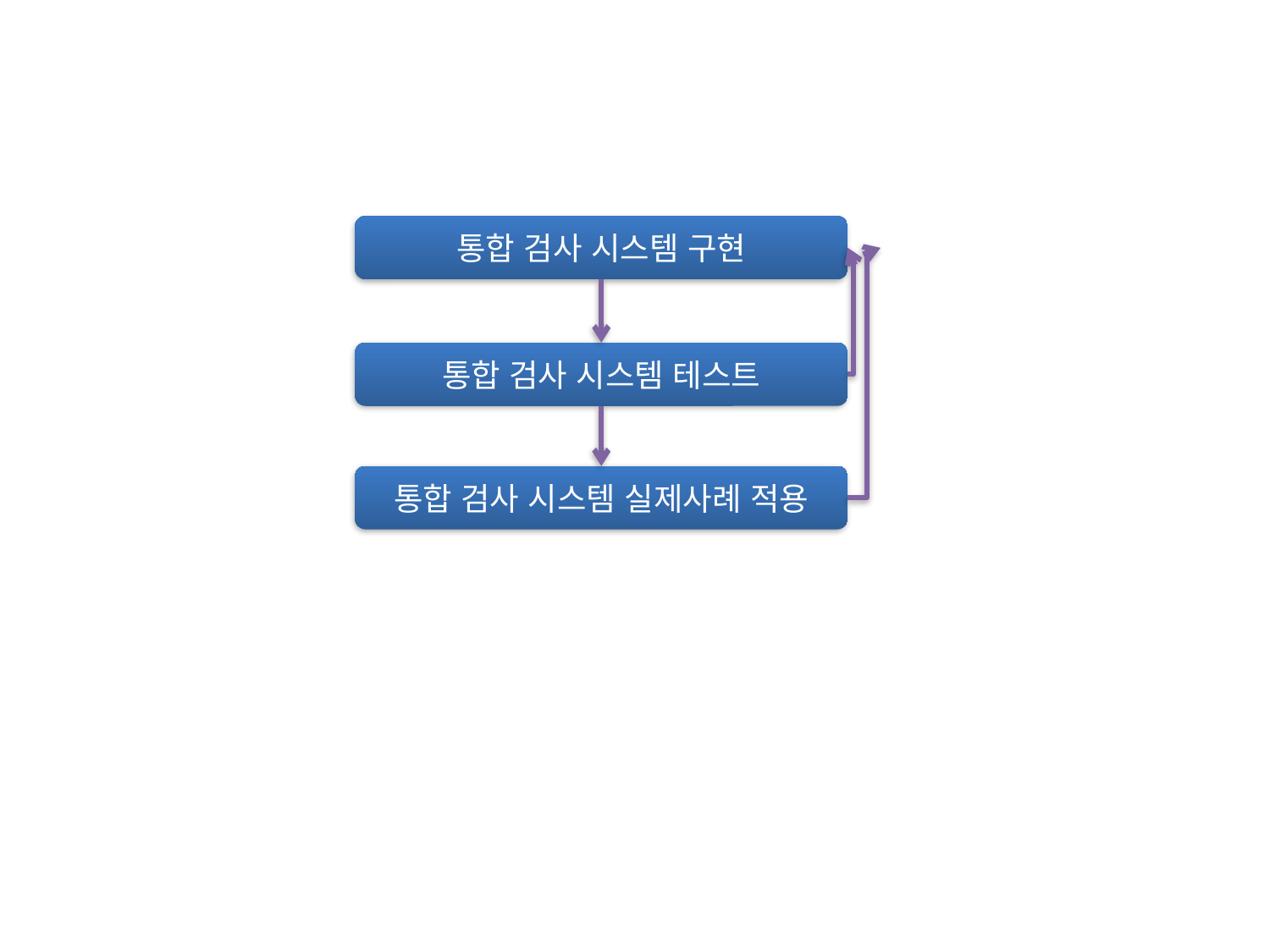

통합 검사 시스템 구현
통합 검사 시스템 테스트
통합 검사 시스템 실제사례 적용